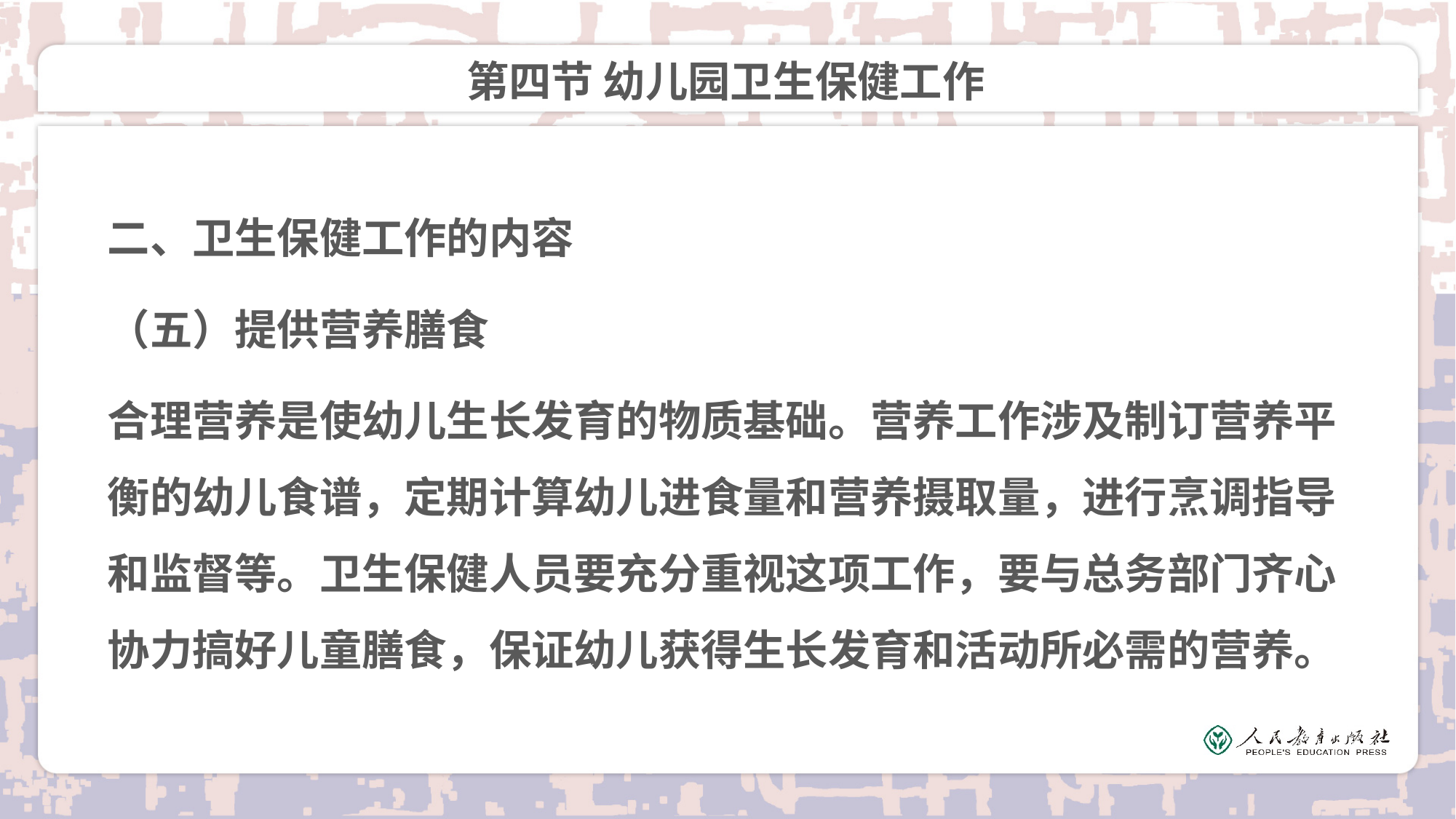

# 第四节 幼儿园卫生保健工作
二、卫生保健工作的内容
（五）提供营养膳食
合理营养是使幼儿生长发育的物质基础。营养工作涉及制订营养平衡的幼儿食谱，定期计算幼儿进食量和营养摄取量，进行烹调指导和监督等。卫生保健人员要充分重视这项工作，要与总务部门齐心协力搞好儿童膳食，保证幼儿获得生长发育和活动所必需的营养。